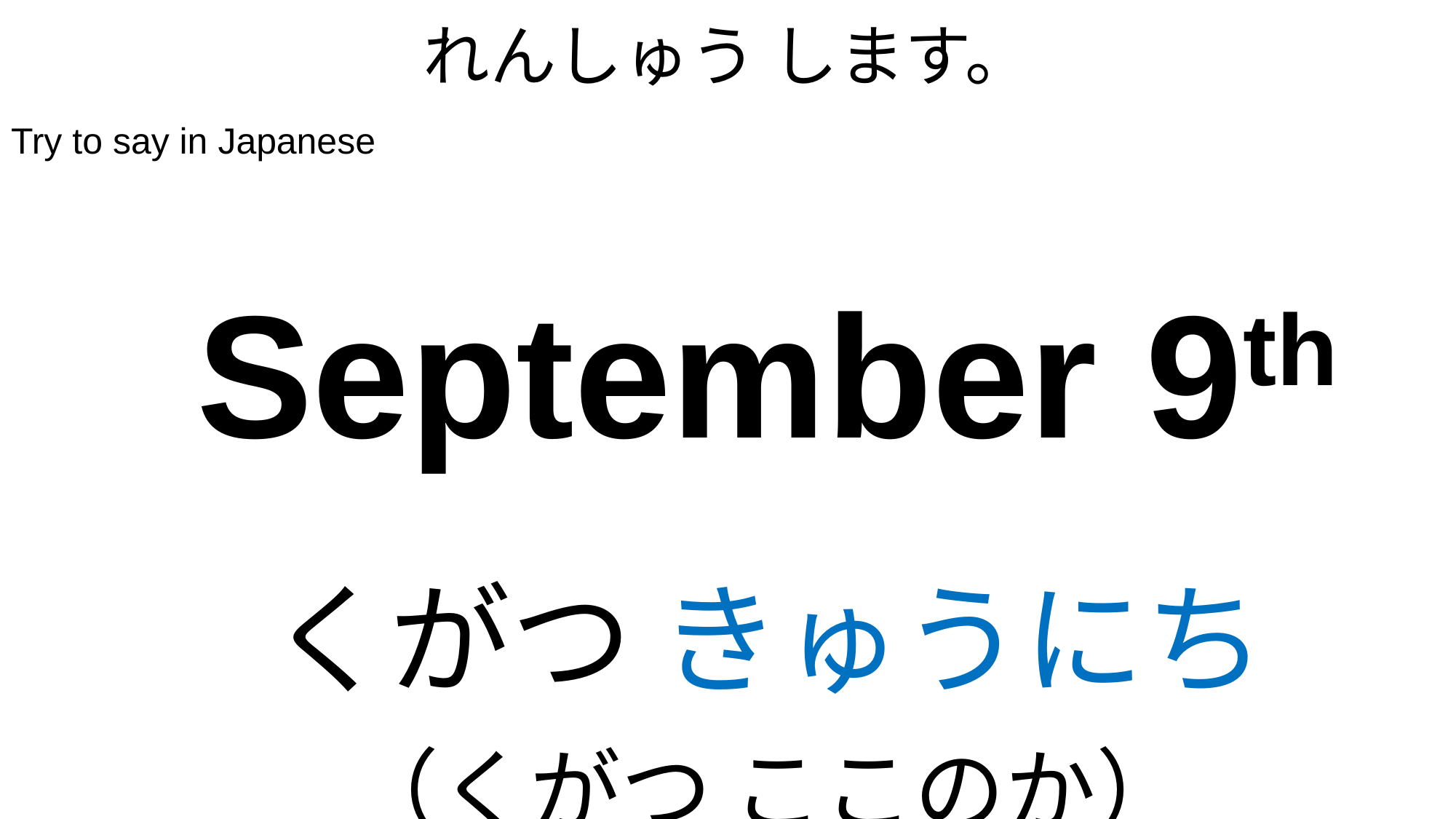

# れんしゅう します。
Try to say in Japanese
| September 9th |
| --- |
| くがつ きゅうにち （くがつ ここのか） |